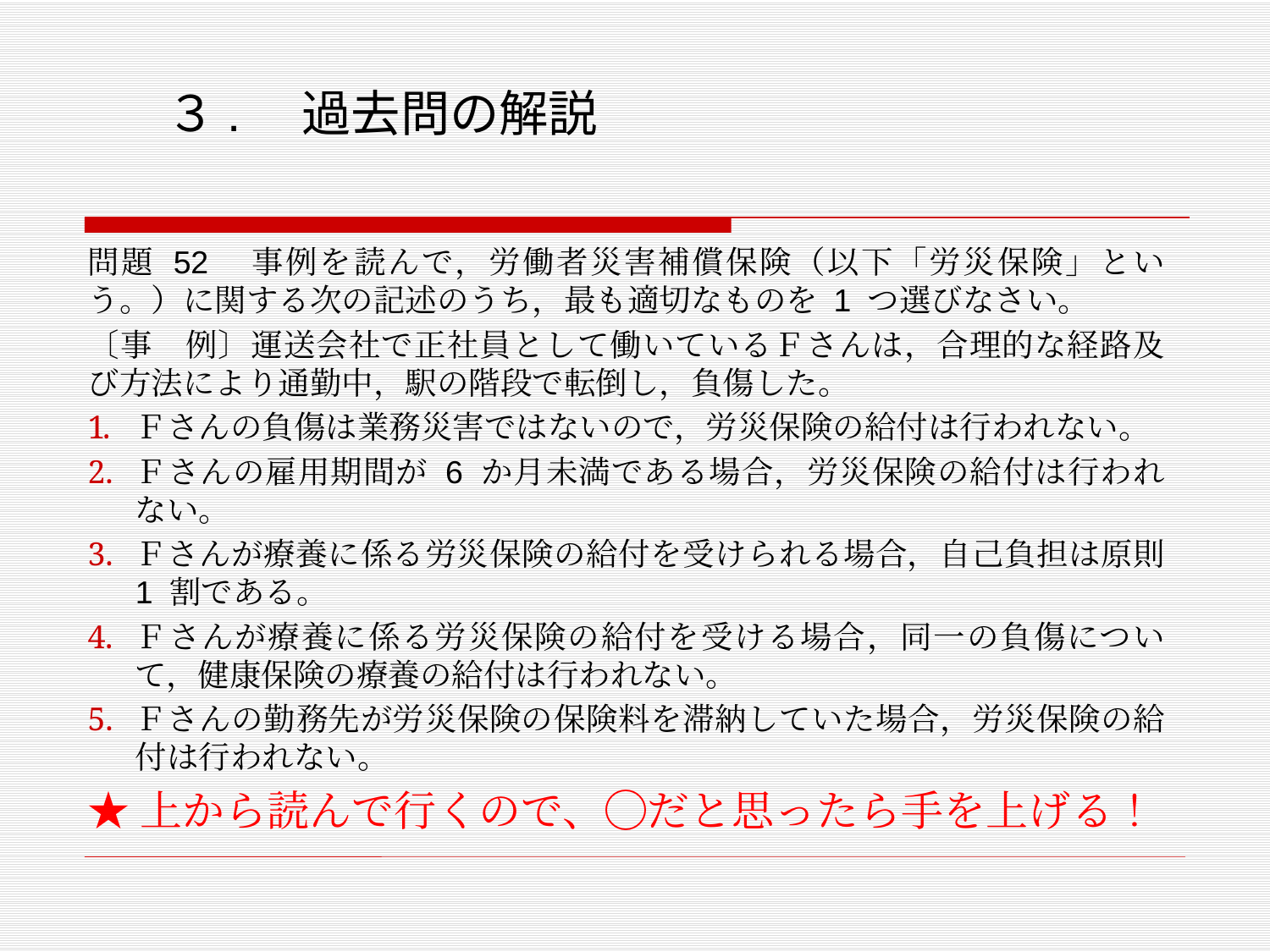

# ３.　過去問の解説
問題 52　事例を読んで，労働者災害補償保険（以下「労災保険」という。）に関する次の記述のうち，最も適切なものを 1 つ選びなさい。
〔事　例〕運送会社で正社員として働いているＦさんは，合理的な経路及び方法により通勤中，駅の階段で転倒し，負傷した。
Ｆさんの負傷は業務災害ではないので，労災保険の給付は行われない。
Ｆさんの雇用期間が 6 か月未満である場合，労災保険の給付は行われない。
Ｆさんが療養に係る労災保険の給付を受けられる場合，自己負担は原則 1 割である。
Ｆさんが療養に係る労災保険の給付を受ける場合，同一の負傷について，健康保険の療養の給付は行われない。
Ｆさんの勤務先が労災保険の保険料を滞納していた場合，労災保険の給付は行われない。
★上から読んで行くので、◯だと思ったら手を上げる！